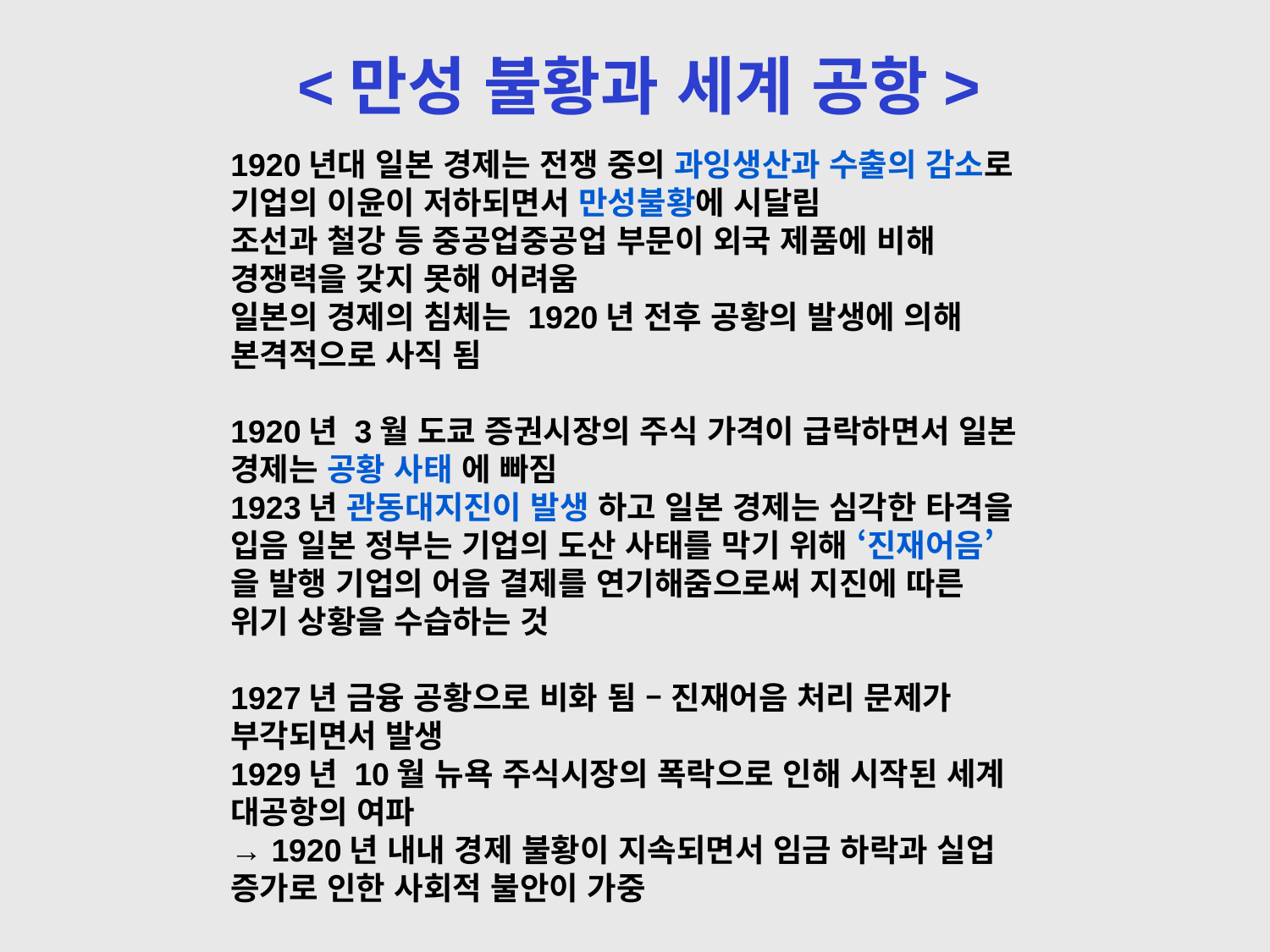

<만성 불황과 세계 공항>
1920년대 일본 경제는 전쟁 중의 과잉생산과 수출의 감소로 기업의 이윤이 저하되면서 만성불황에 시달림
조선과 철강 등 중공업중공업 부문이 외국 제품에 비해 경쟁력을 갖지 못해 어려움
일본의 경제의 침체는 1920년 전후 공황의 발생에 의해 본격적으로 사직 됨

1920년 3월 도쿄 증권시장의 주식 가격이 급락하면서 일본 경제는 공황 사태 에 빠짐
1923년 관동대지진이 발생 하고 일본 경제는 심각한 타격을 입음 일본 정부는 기업의 도산 사태를 막기 위해 ‘진재어음’을 발행 기업의 어음 결제를 연기해줌으로써 지진에 따른 위기 상황을 수습하는 것

1927년 금융 공황으로 비화 됨 – 진재어음 처리 문제가 부각되면서 발생
1929년 10월 뉴욕 주식시장의 폭락으로 인해 시작된 세계 대공항의 여파
→ 1920년 내내 경제 불황이 지속되면서 임금 하락과 실업 증가로 인한 사회적 불안이 가중